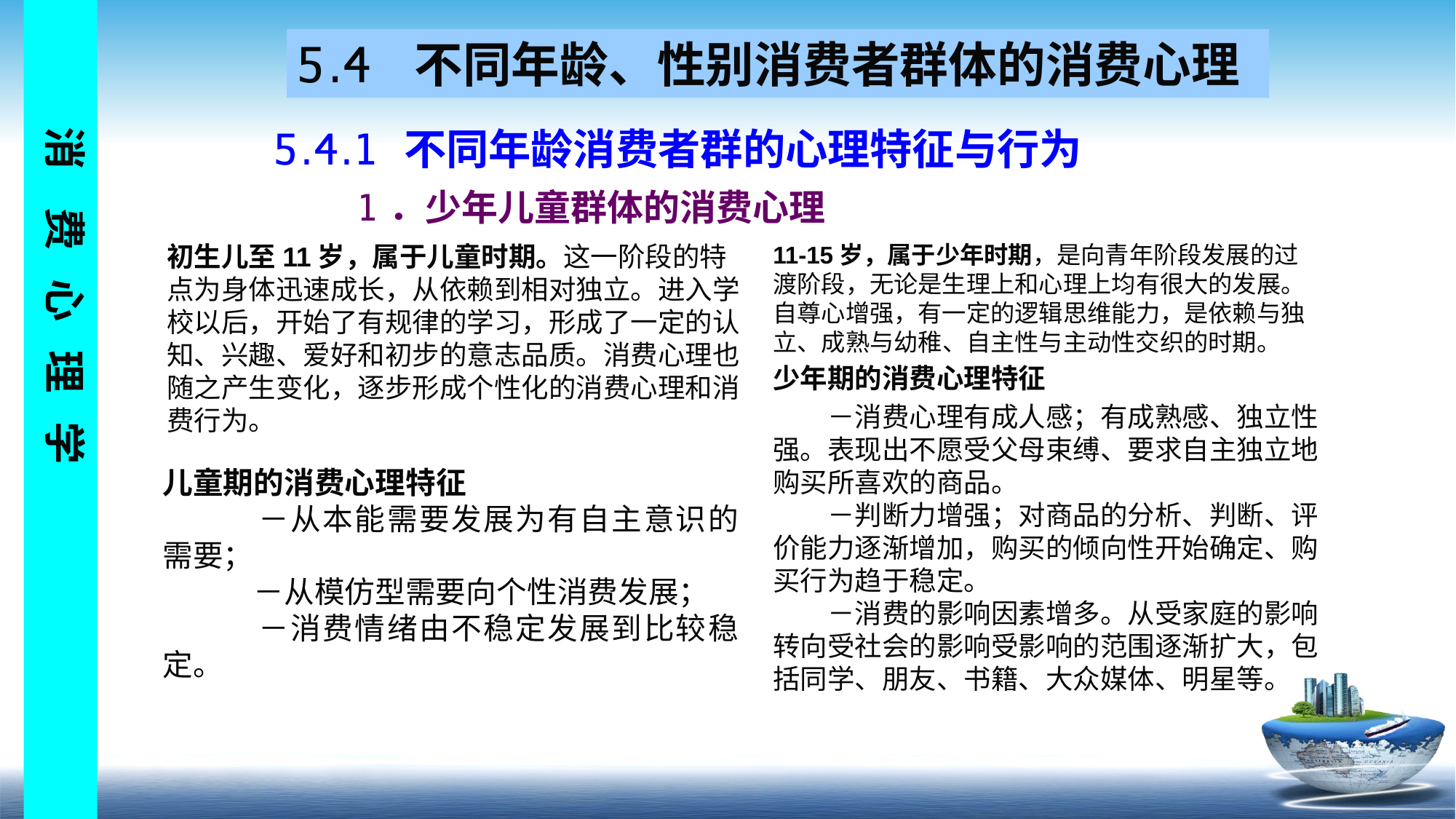

5.4  不同年龄、性别消费者群体的消费心理
5.4.1 不同年龄消费者群的心理特征与行为
1．少年儿童群体的消费心理
初生儿至11岁，属于儿童时期。这一阶段的特点为身体迅速成长，从依赖到相对独立。进入学校以后，开始了有规律的学习，形成了一定的认知、兴趣、爱好和初步的意志品质。消费心理也随之产生变化，逐步形成个性化的消费心理和消费行为。
儿童期的消费心理特征
　　　－从本能需要发展为有自主意识的需要；
　　　－从模仿型需要向个性消费发展；
　　　－消费情绪由不稳定发展到比较稳定。
11-15岁，属于少年时期，是向青年阶段发展的过渡阶段，无论是生理上和心理上均有很大的发展。自尊心增强，有一定的逻辑思维能力，是依赖与独立、成熟与幼稚、自主性与主动性交织的时期。
少年期的消费心理特征
　　－消费心理有成人感；有成熟感、独立性强。表现出不愿受父母束缚、要求自主独立地购买所喜欢的商品。
　　－判断力增强；对商品的分析、判断、评价能力逐渐增加，购买的倾向性开始确定、购买行为趋于稳定。
　　－消费的影响因素增多。从受家庭的影响转向受社会的影响受影响的范围逐渐扩大，包括同学、朋友、书籍、大众媒体、明星等。